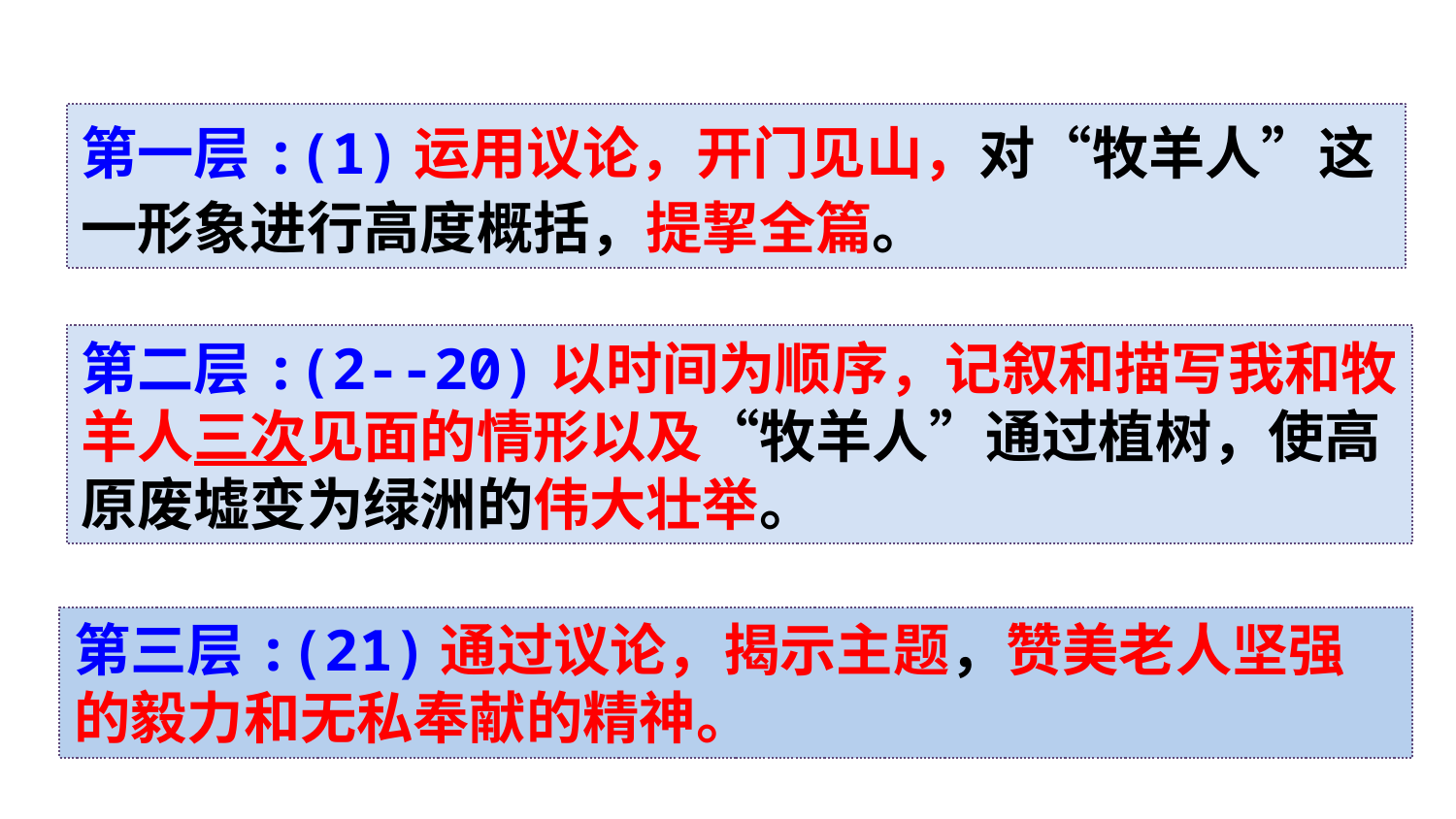

第一层:(1)运用议论，开门见山，对“牧羊人”这一形象进行高度概括，提挈全篇。
第二层:(2--20)以时间为顺序，记叙和描写我和牧羊人三次见面的情形以及“牧羊人”通过植树，使高原废墟变为绿洲的伟大壮举。
第三层:(21)通过议论，揭示主题，赞美老人坚强的毅力和无私奉献的精神。